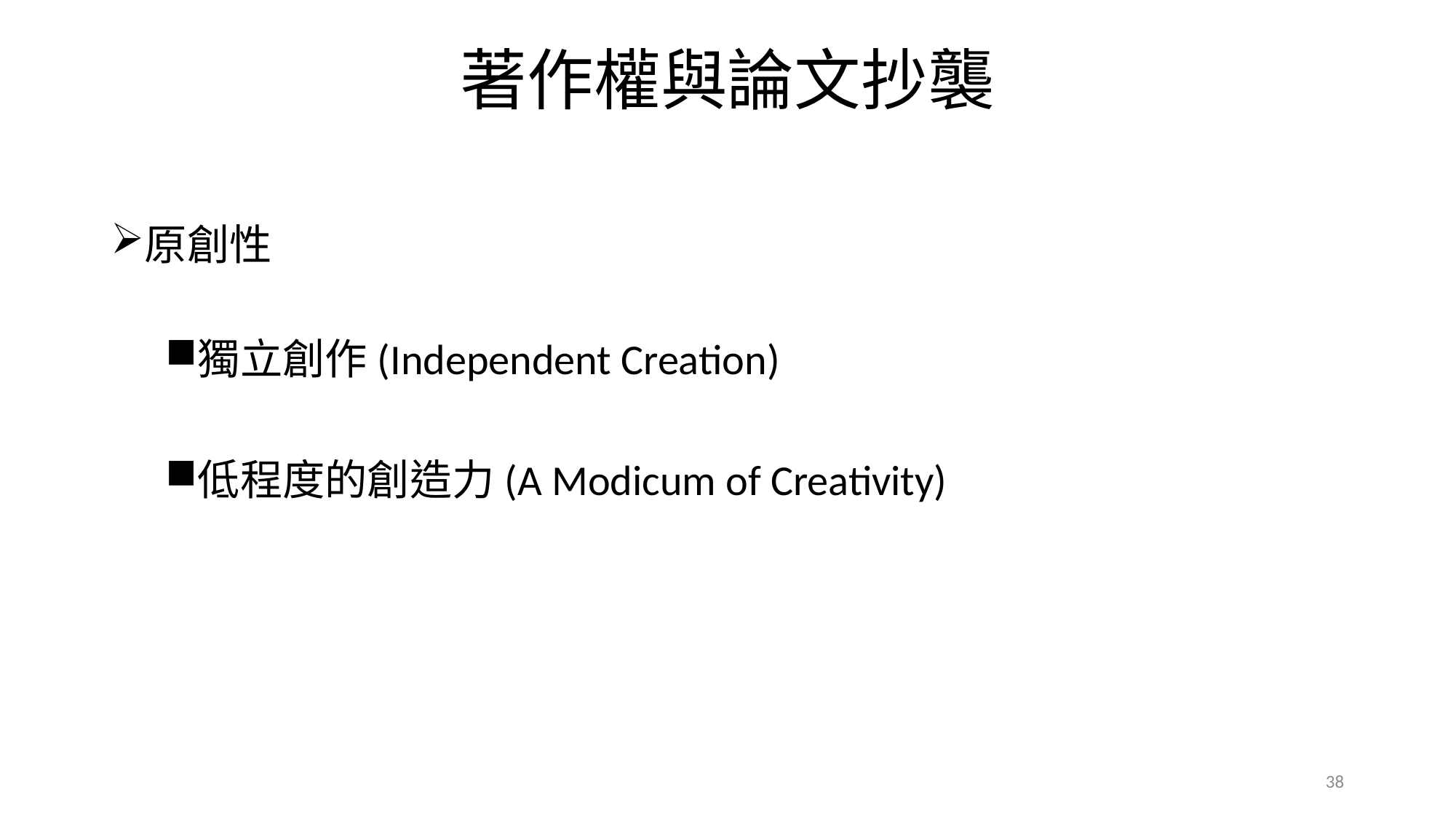

# 著作權與論文抄襲
原創性

獨立創作(Independent Creation)

低程度的創造力(A Modicum of Creativity)

38